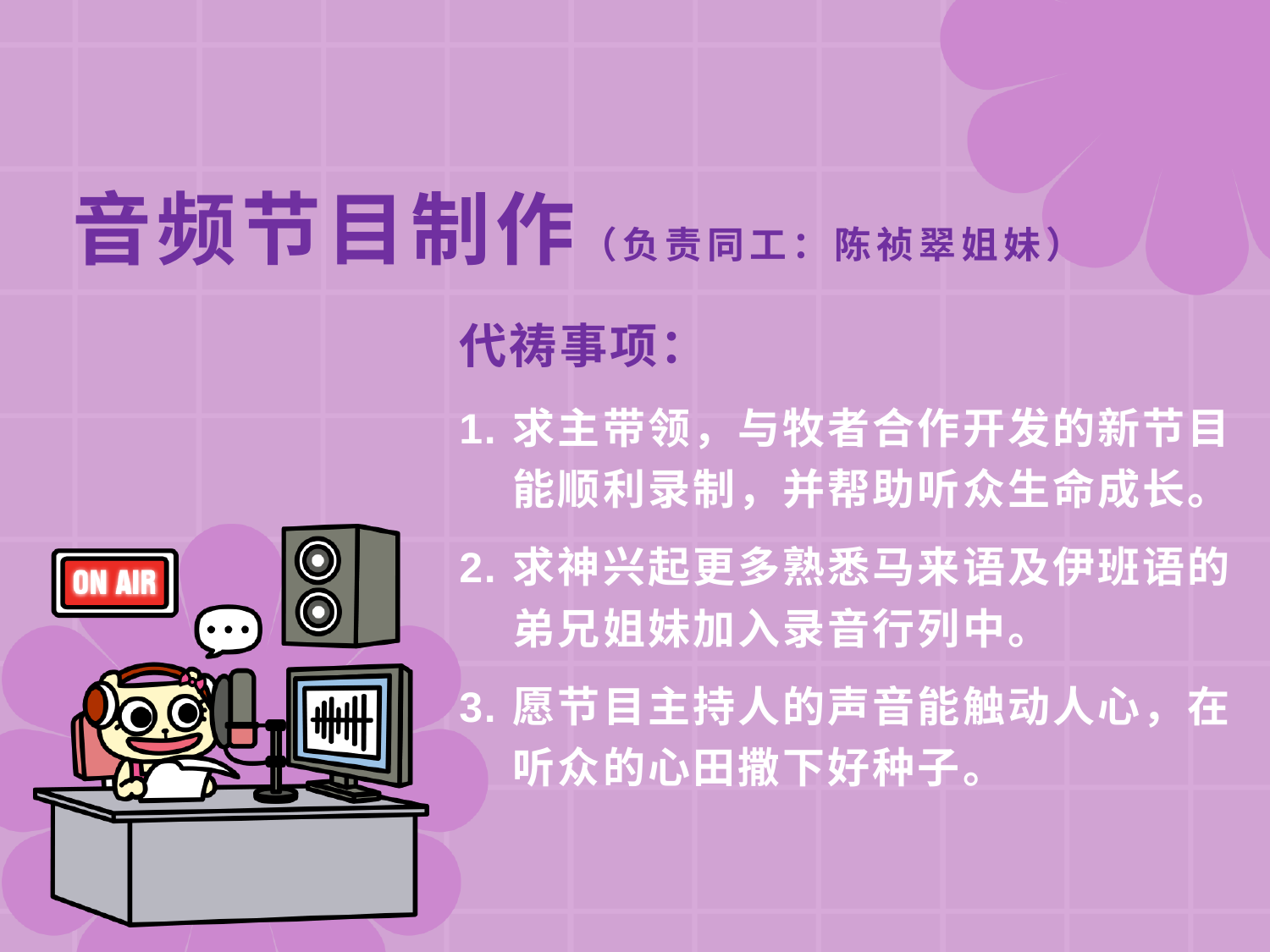

音频节目制作（负责同工：陈祯翠姐妹）
代祷事项：
求主带领，与牧者合作开发的新节目能顺利录制，并帮助听众生命成长。
求神兴起更多熟悉马来语及伊班语的弟兄姐妹加入录音行列中。
愿节目主持人的声音能触动人心，在听众的心田撒下好种子。